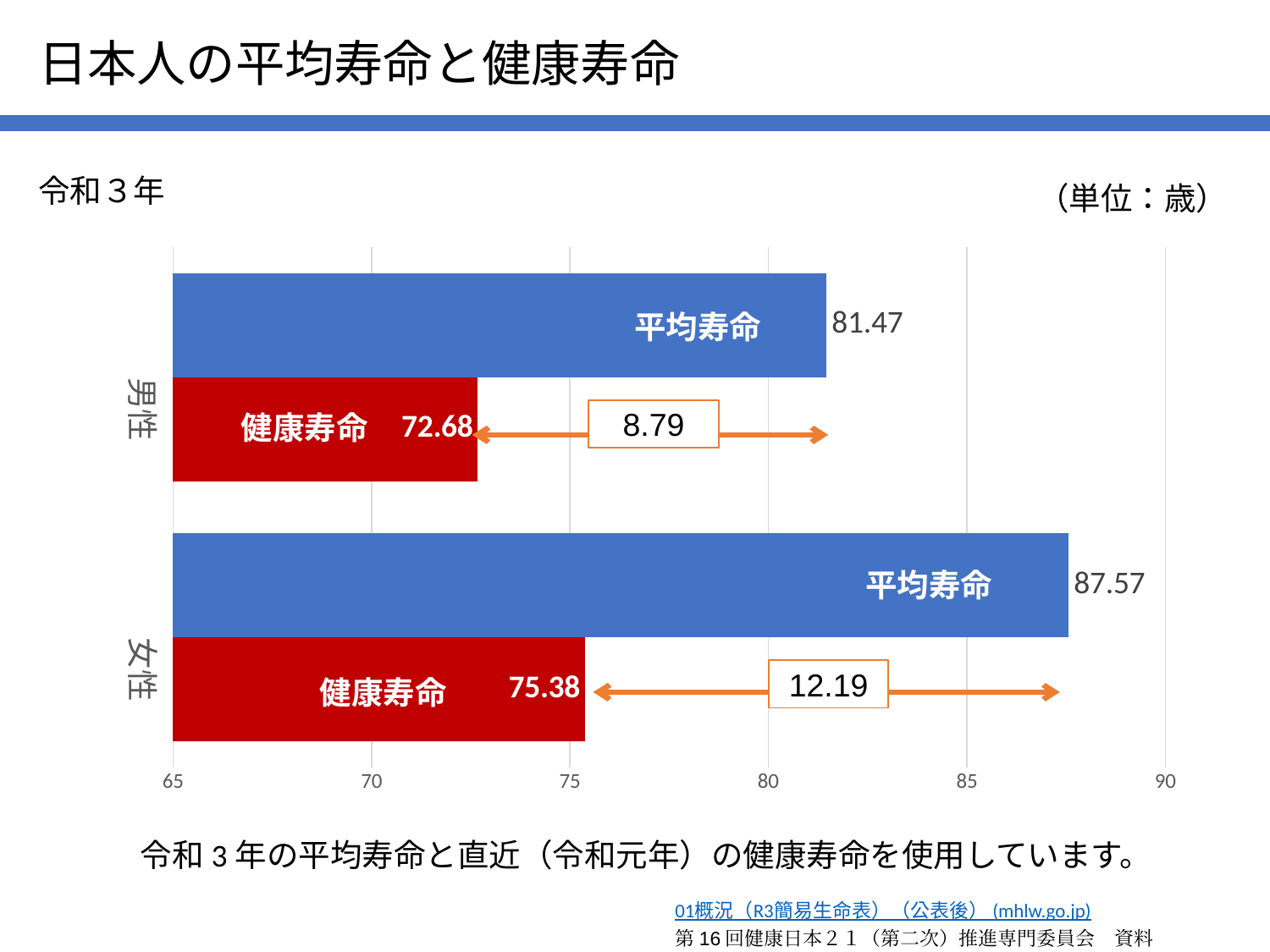

日本人の平均寿命と健康寿命
令和３年
（単位：歳）

### Chart

| Category | 健康寿命 | 平均寿命 |
|---|---|---|
| 女性 | 75.38 | 87.57 |
| 男性 | 72.68 | 81.47 |
平均寿命
8.79
健康寿命
平均寿命
12.19
健康寿命
令和3年の平均寿命と直近（令和元年）の健康寿命を使用しています。
01概況（R3簡易生命表）（公表後） (mhlw.go.jp)
第16回健康日本２１（第二次）推進専門委員会　資料